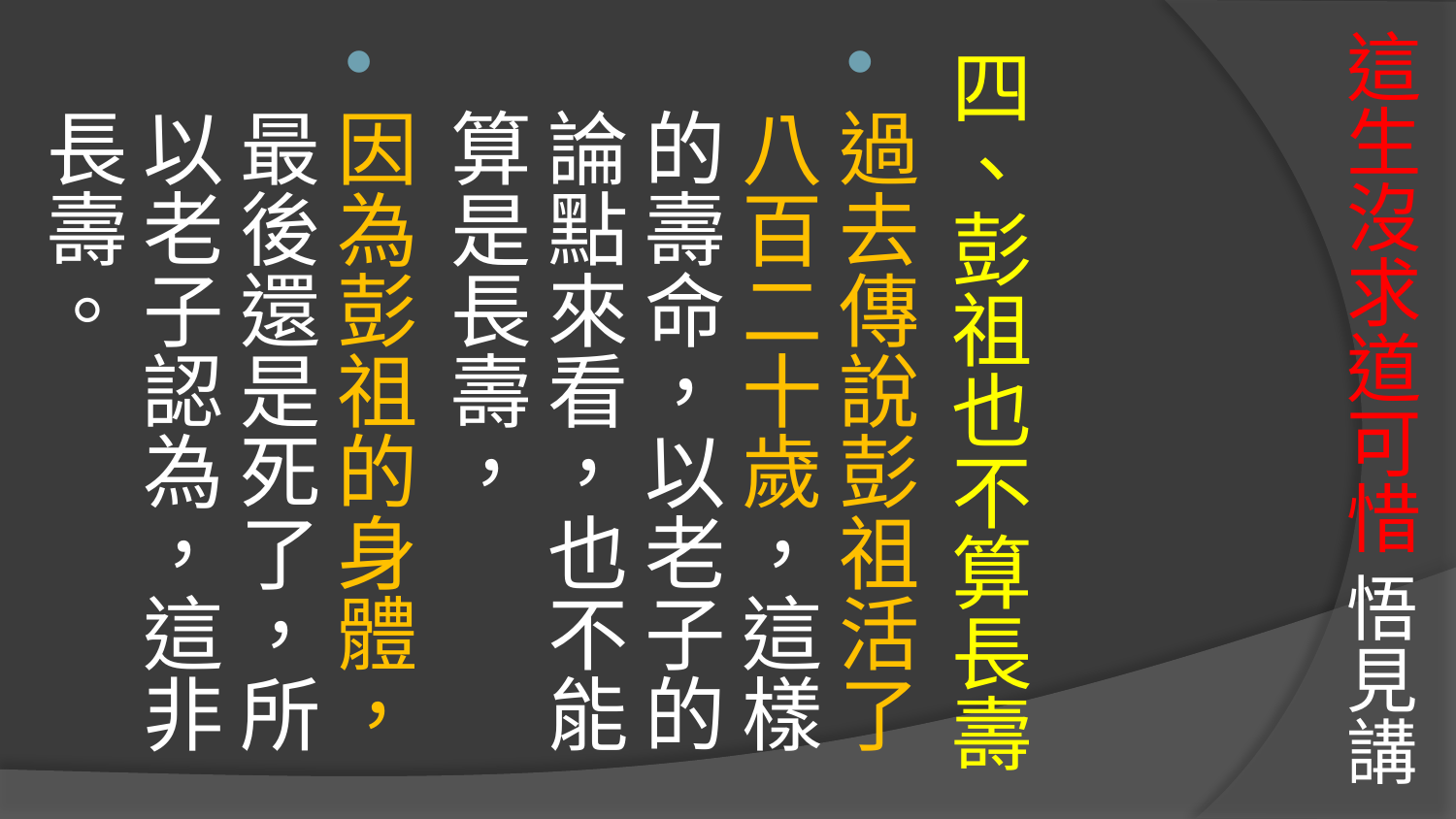

# 這生沒求道可惜 悟見講
四、彭祖也不算長壽
過去傳說彭祖活了八百二十歲，這樣的壽命，以老子的論點來看，也不能算是長壽，
因為彭祖的身體，最後還是死了，所以老子認為，這非長壽。